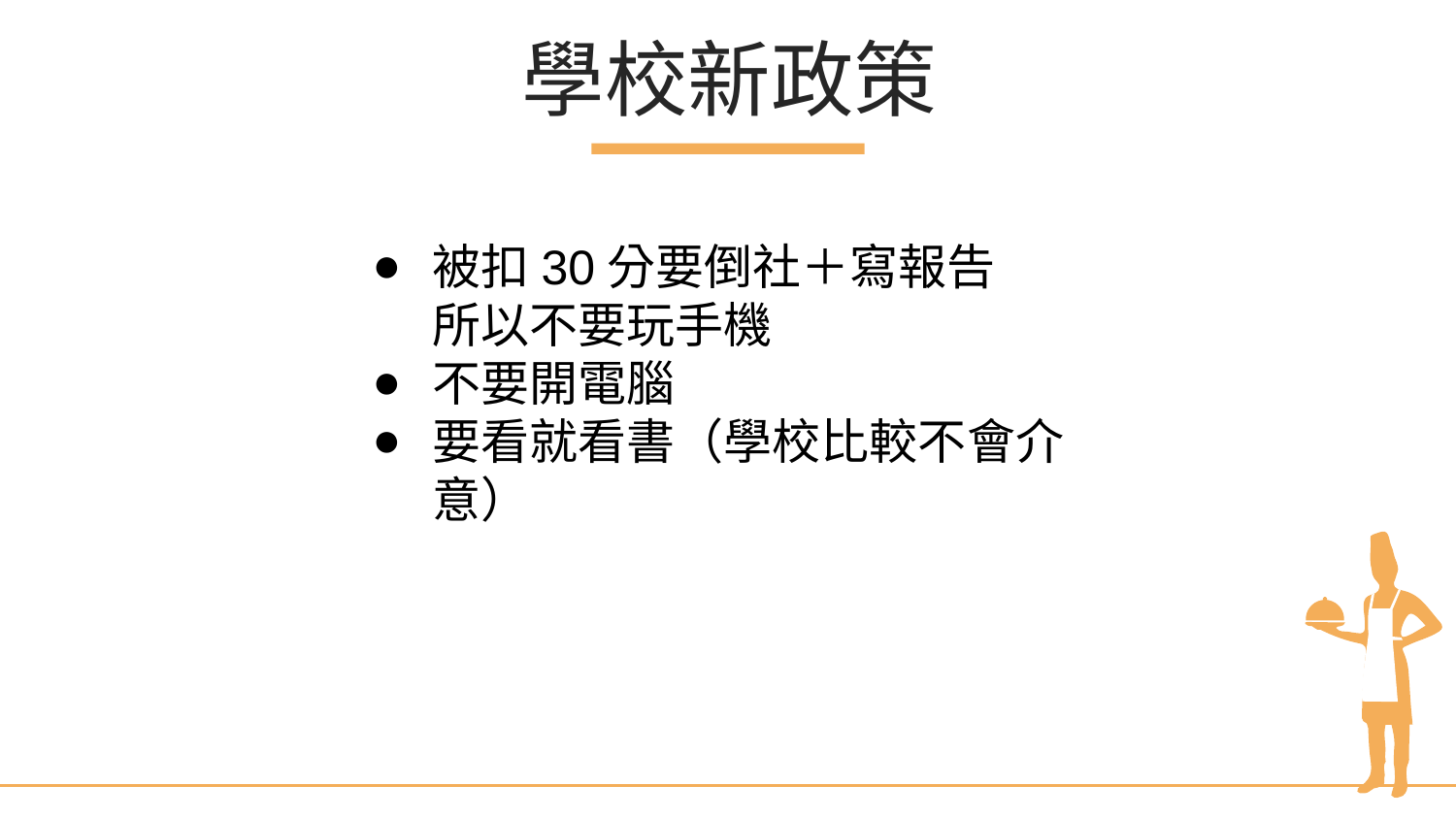

學校新政策
被扣30分要倒社＋寫報告
所以不要玩手機
不要開電腦
要看就看書（學校比較不會介意）